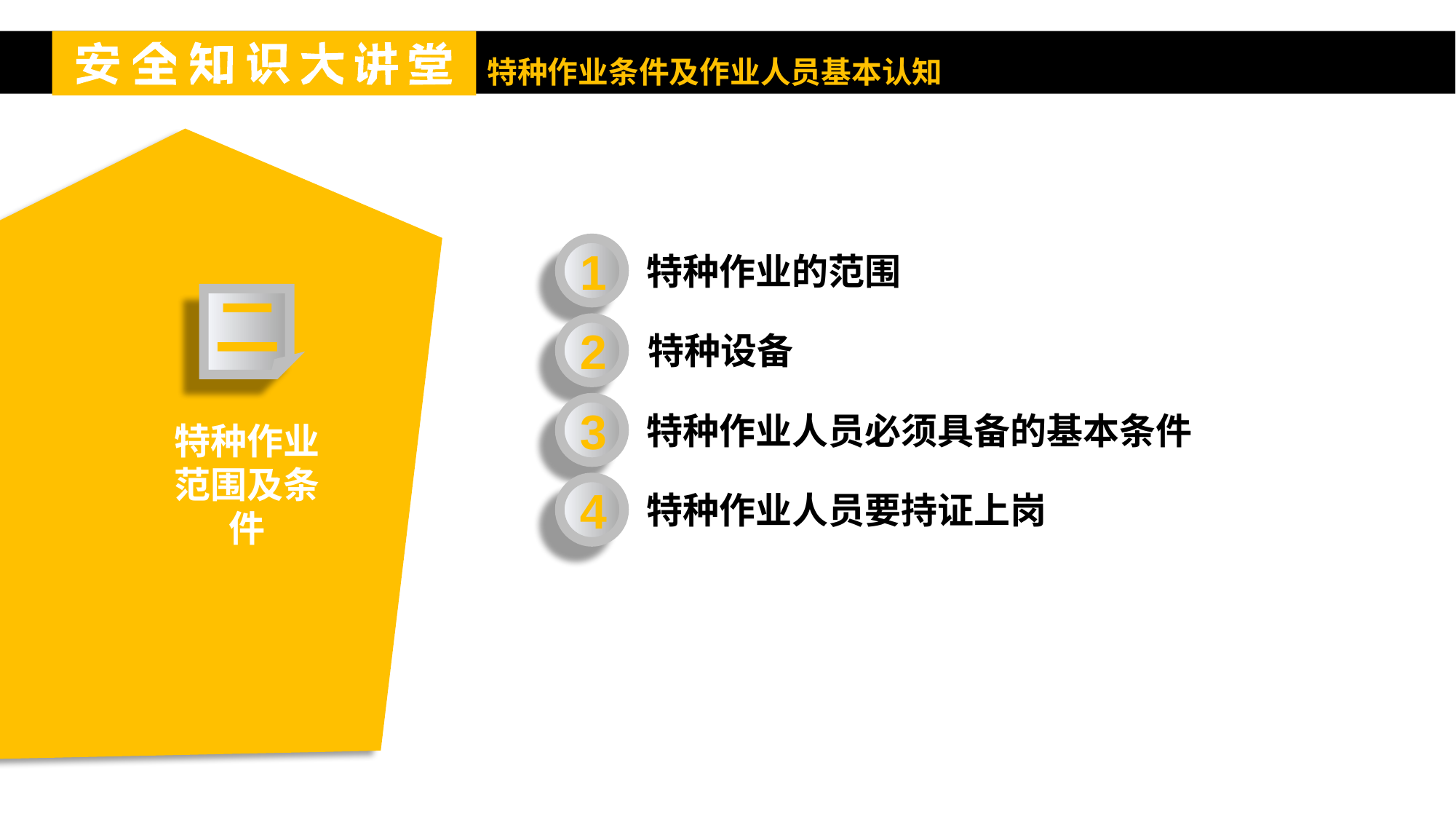

1
特种作业的范围
二
2
特种设备
3
特种作业人员必须具备的基本条件
特种作业范围及条件
4
特种作业人员要持证上岗